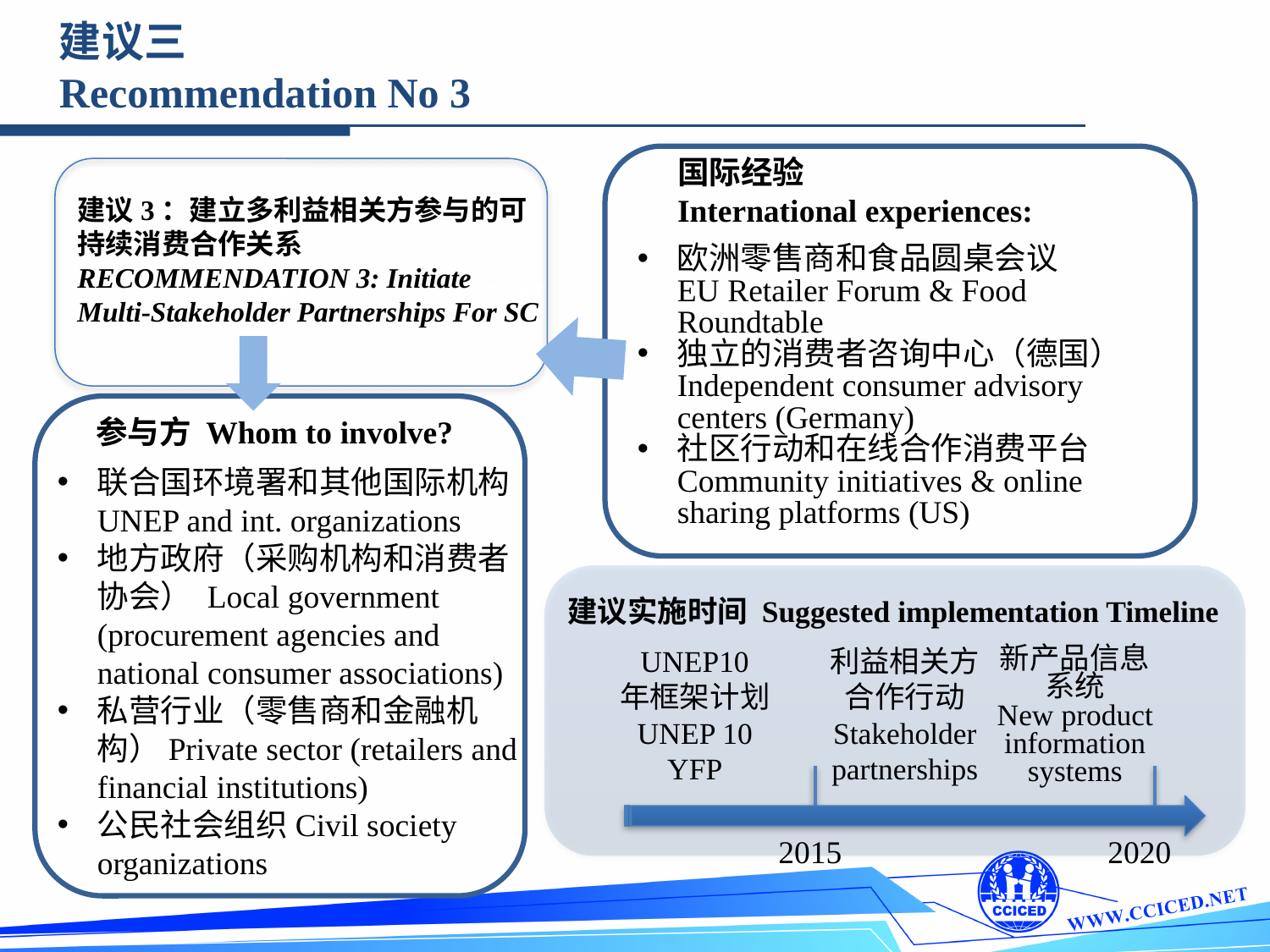

建议三
Recommendation No 3

国际经验
International experiences:
建议3：建立多利益相关方参与的可持续消费合作关系
RECOMMENDATION 3: Initiate Multi-Stakeholder Partnerships For SC

欧洲零售商和食品圆桌会议
EU Retailer Forum & Food Roundtable
独立的消费者咨询中心（德国）
Independent consumer advisory centers (Germany)
社区行动和在线合作消费平台
Community initiatives & online sharing platforms (US)
TEXT
TEXT
TEXT
TEXT

参与方 Whom to involve?
联合国环境署和其他国际机构UNEP and int. organizations
地方政府（采购机构和消费者协会） Local government (procurement agencies and national consumer associations)
私营行业（零售商和金融机构）Private sector (retailers and financial institutions)
公民社会组织Civil society organizations

建议实施时间 Suggested implementation Timeline
UNEP10
年框架计划
UNEP 10 YFP
利益相关方合作行动
Stakeholder partnerships
新产品信息系统
New product information systems

2015
2020